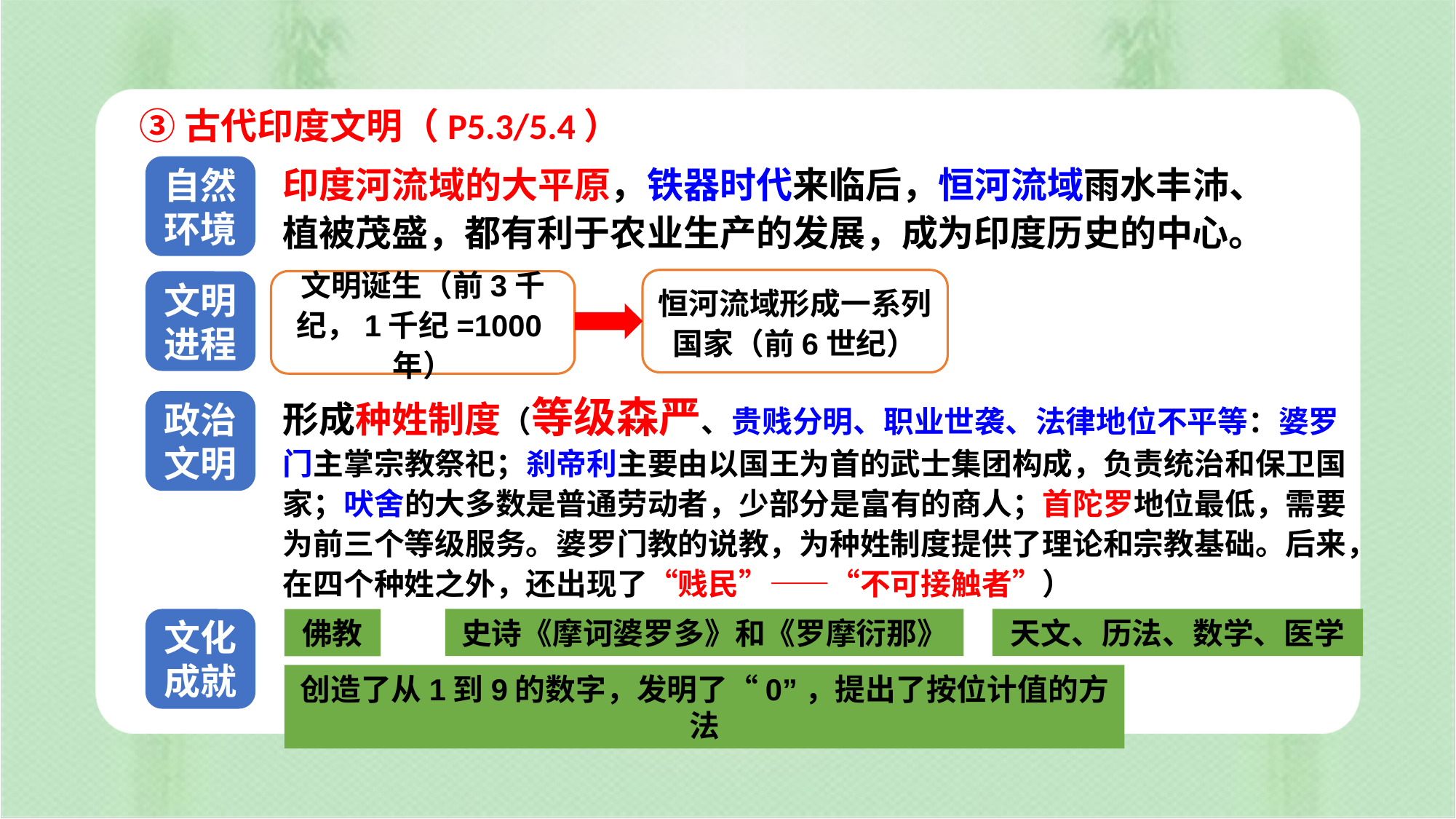

③古代印度文明（P5.3/5.4）
印度河流域的大平原，铁器时代来临后，恒河流域雨水丰沛、植被茂盛，都有利于农业生产的发展，成为印度历史的中心。
自然
环境
恒河流域形成一系列
国家（前6世纪）
文明诞生（前3千纪，1千纪=1000年）

文明进程
形成种姓制度（等级森严、贵贱分明、职业世袭、法律地位不平等：婆罗门主掌宗教祭祀；刹帝利主要由以国王为首的武士集团构成，负责统治和保卫国家；吠舍的大多数是普通劳动者，少部分是富有的商人；首陀罗地位最低，需要为前三个等级服务。婆罗门教的说教，为种姓制度提供了理论和宗教基础。后来，在四个种姓之外，还出现了“贱民”——“不可接触者”）
政治文明
史诗《摩诃婆罗多》和《罗摩衍那》
天文、历法、数学、医学
文化成就
佛教
创造了从1到9的数字，发明了“0”，提出了按位计值的方法